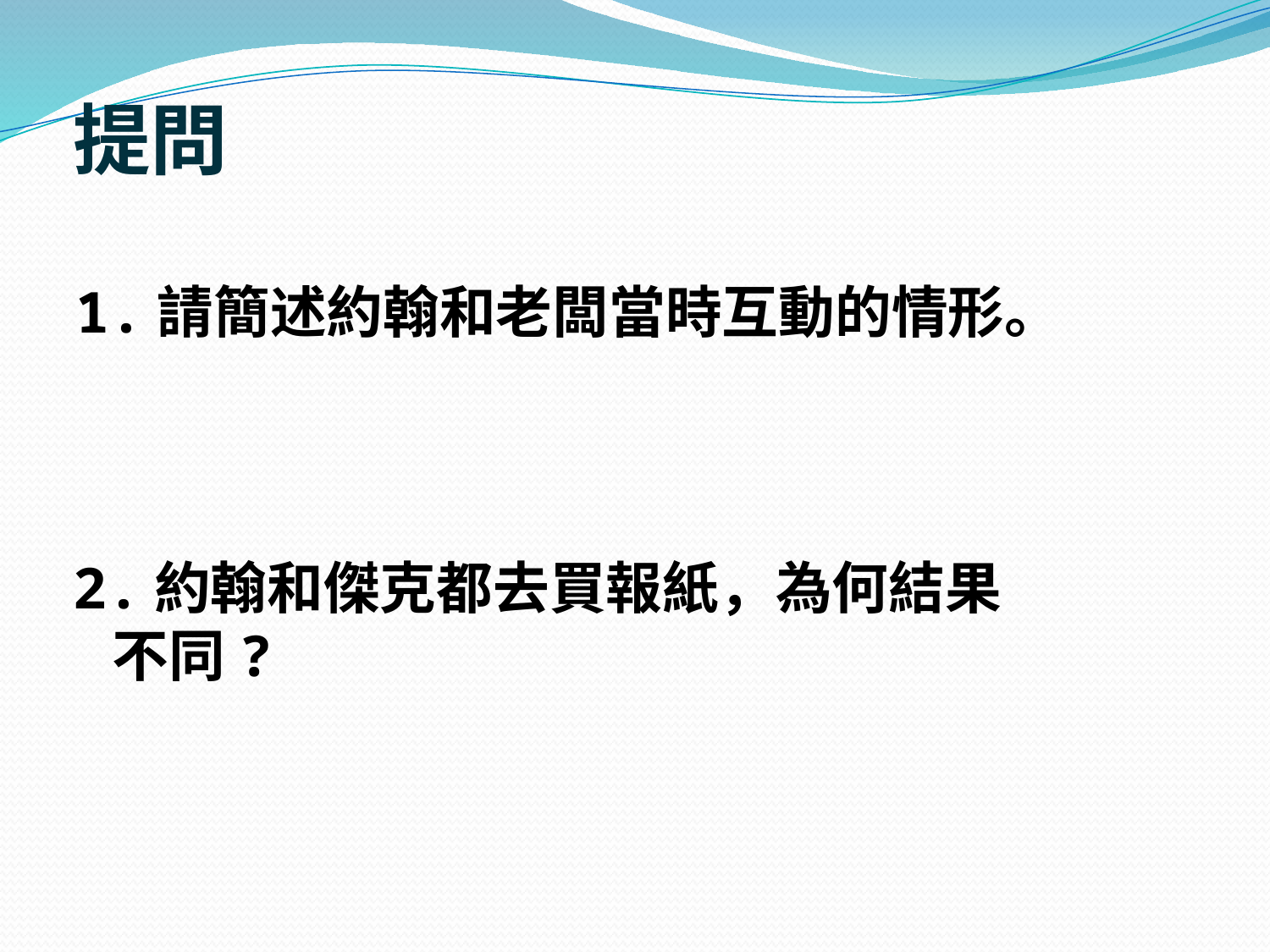

提問
 1.請簡述約翰和老闆當時互動的情形。
2.約翰和傑克都去買報紙，為何結果
  不同?